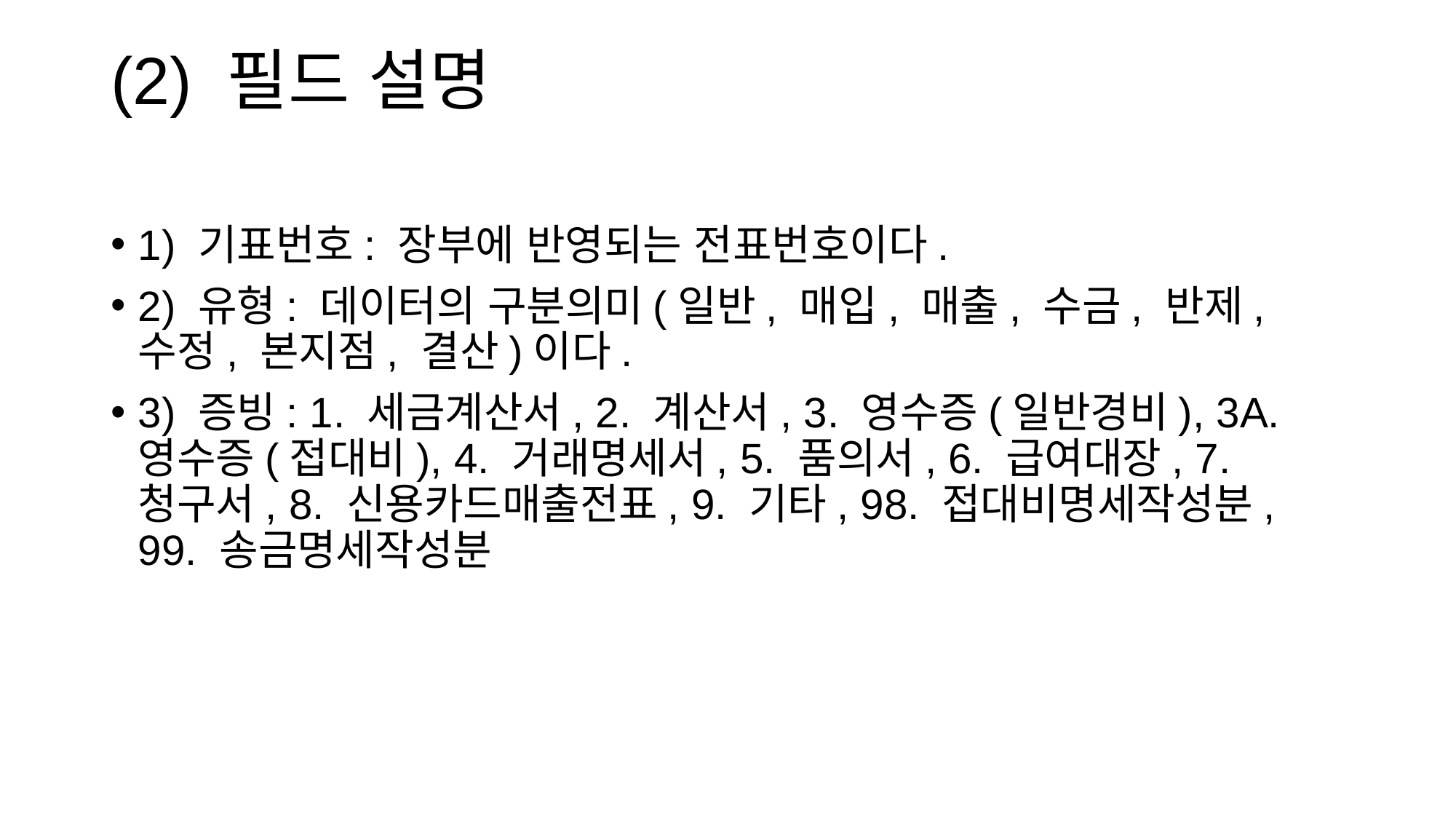

# (2) 필드 설명
1) 기표번호: 장부에 반영되는 전표번호이다.
2) 유형: 데이터의 구분의미(일반, 매입, 매출, 수금, 반제, 수정, 본지점, 결산)이다.
3) 증빙: 1. 세금계산서, 2. 계산서, 3. 영수증(일반경비), 3A. 영수증(접대비), 4. 거래명세서, 5. 품의서, 6. 급여대장, 7. 청구서, 8. 신용카드매출전표, 9. 기타, 98. 접대비명세작성분, 99. 송금명세작성분